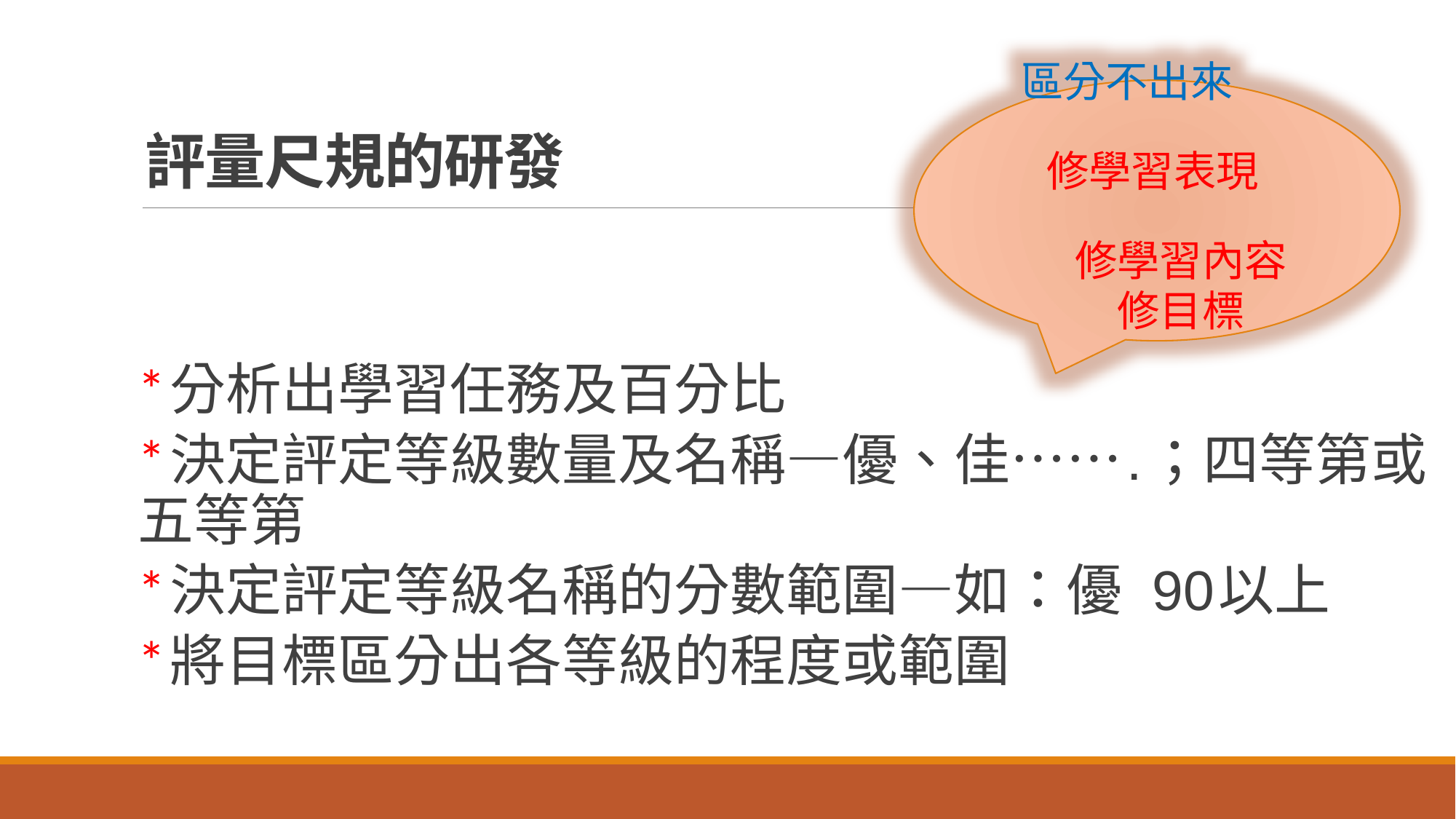

評量尺規的研發
  區分不出來
    修學習表現
    修學習內容
    修目標

*分析出學習任務及百分比
*決定評定等級數量及名稱—優、佳…….；四等第或五等第
*決定評定等級名稱的分數範圍—如：優  90以上
*將目標區分出各等級的程度或範圍